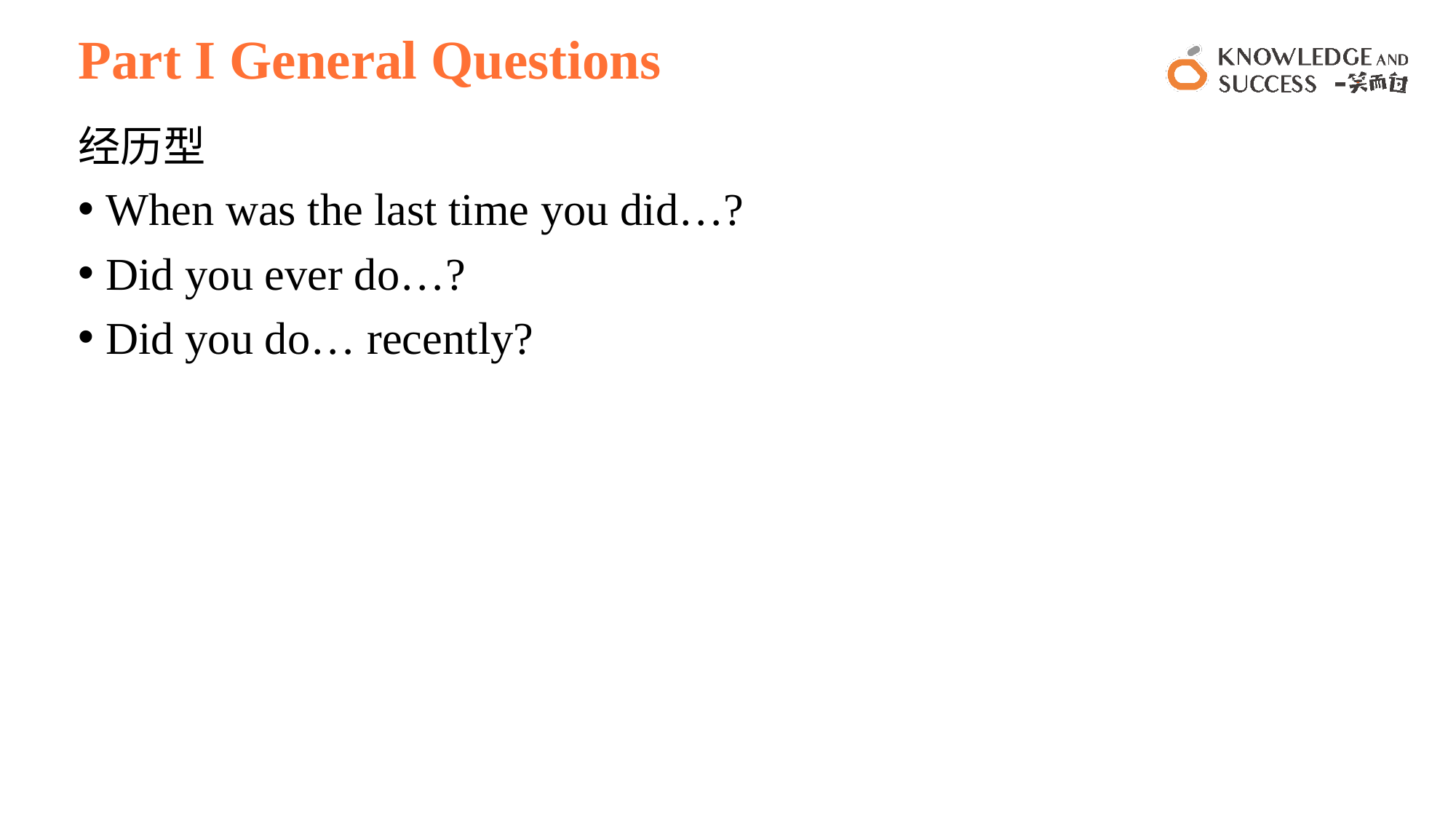

# Part I General Questions
经历型
When was the last time you did…?
Did you ever do…?
Did you do… recently?